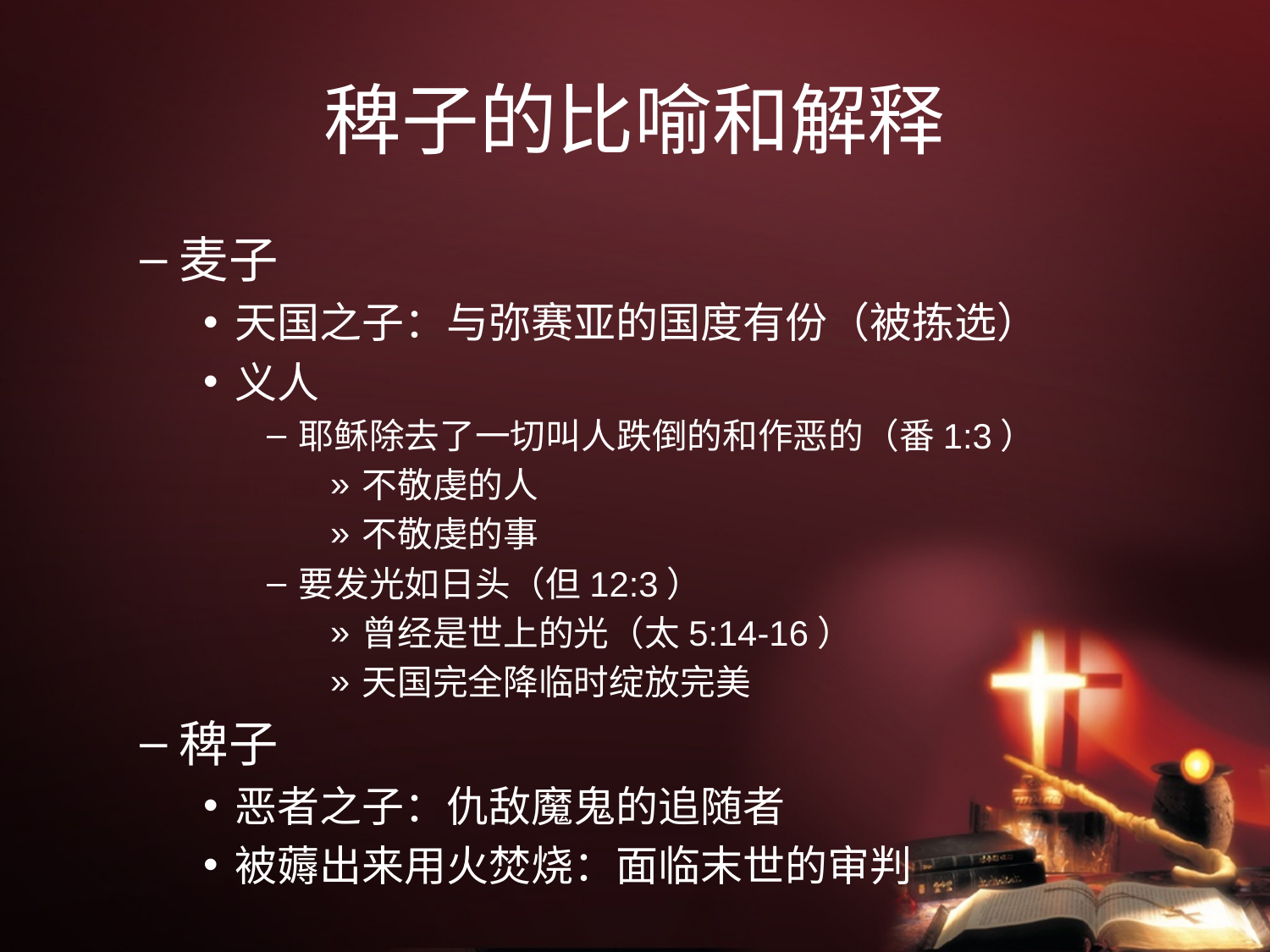

# 稗子的比喻和解释
麦子
天国之子：与弥赛亚的国度有份（被拣选）
义人
耶稣除去了一切叫人跌倒的和作恶的（番1:3）
不敬虔的人
不敬虔的事
要发光如日头（但12:3）
曾经是世上的光（太5:14-16）
天国完全降临时绽放完美
稗子
恶者之子：仇敌魔鬼的追随者
被薅出来用火焚烧：面临末世的审判